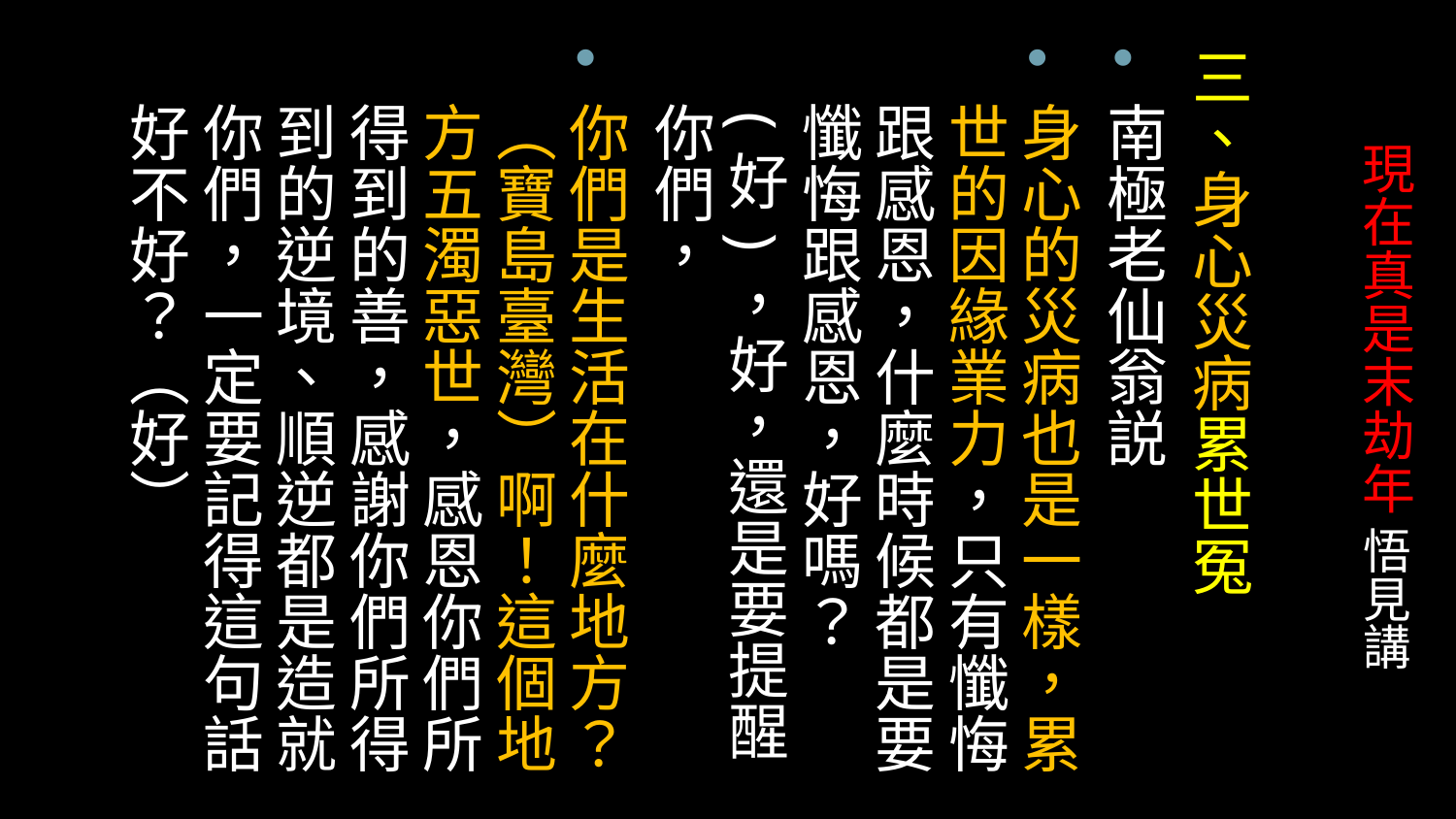

# 現在真是末劫年 悟見講
三、身心災病累世冤
南極老仙翁説
身心的災病也是一樣，累世的因緣業力，只有懺悔跟感恩，什麼時候都是要懺悔跟感恩，好嗎？(好)，好，還是要提醒你們，
你們是生活在什麼地方？（寶島臺灣）啊！這個地方五濁惡世，感恩你們所得到的善，感謝你們所得到的逆境、順逆都是造就你們，一定要記得這句話好不好？（好）